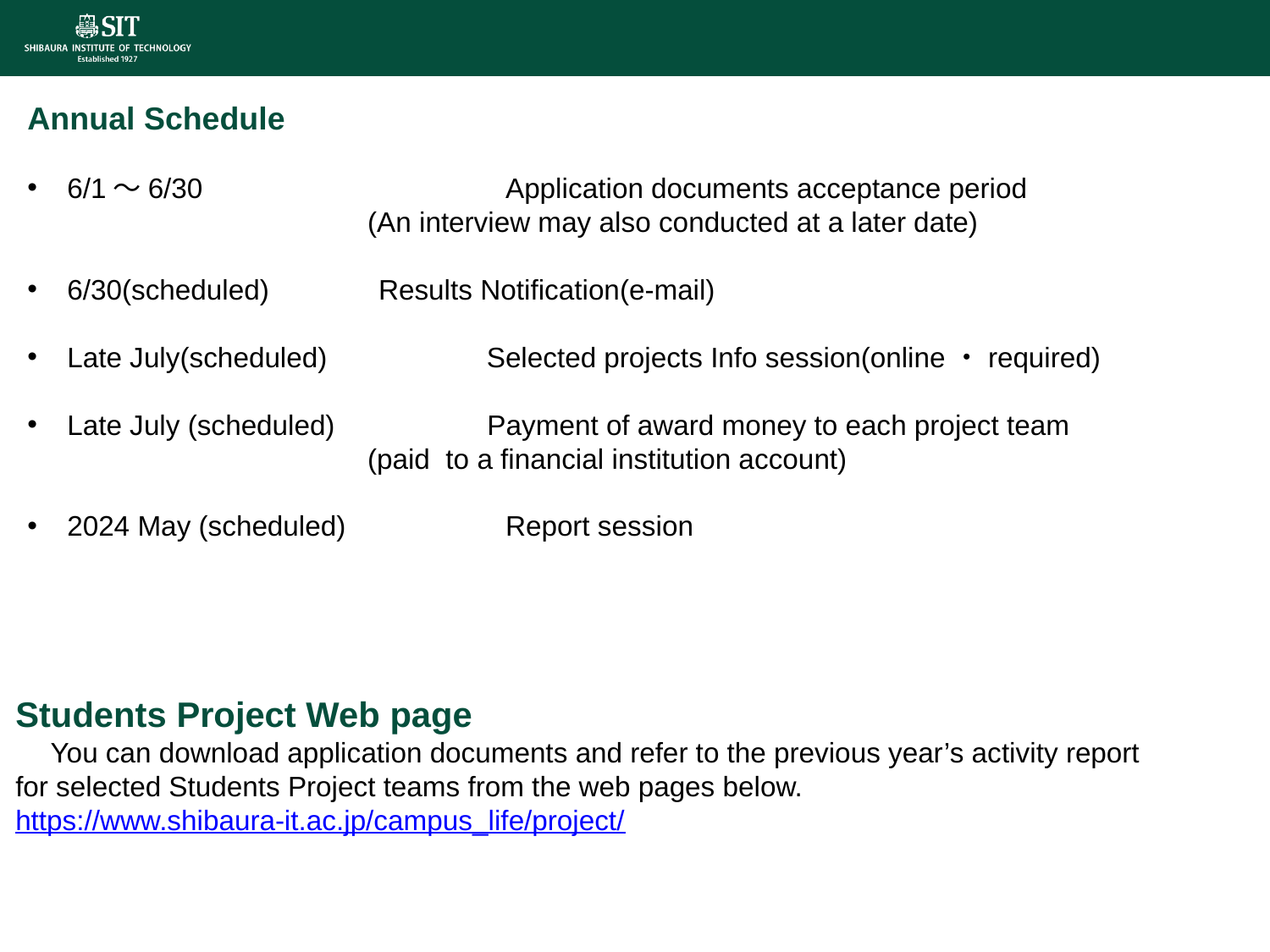

Annual Schedule

6/1～6/30		  　Application documents acceptance period
                                               　(An interview may also conducted at a later date)

6/30(scheduled)	  　Results Notification(e-mail)

Late July(scheduled) 　	     Selected projects Info session(online・required)

Late July (scheduled) 	     Payment of award money to each project team
                                               　(paid  to a financial institution account)

2024 May (scheduled)	  　Report session

Students Project Web page
　You can download application documents and refer to the previous year’s activity report for selected Students Project teams from the web pages below.
https://www.shibaura-it.ac.jp/campus_life/project/